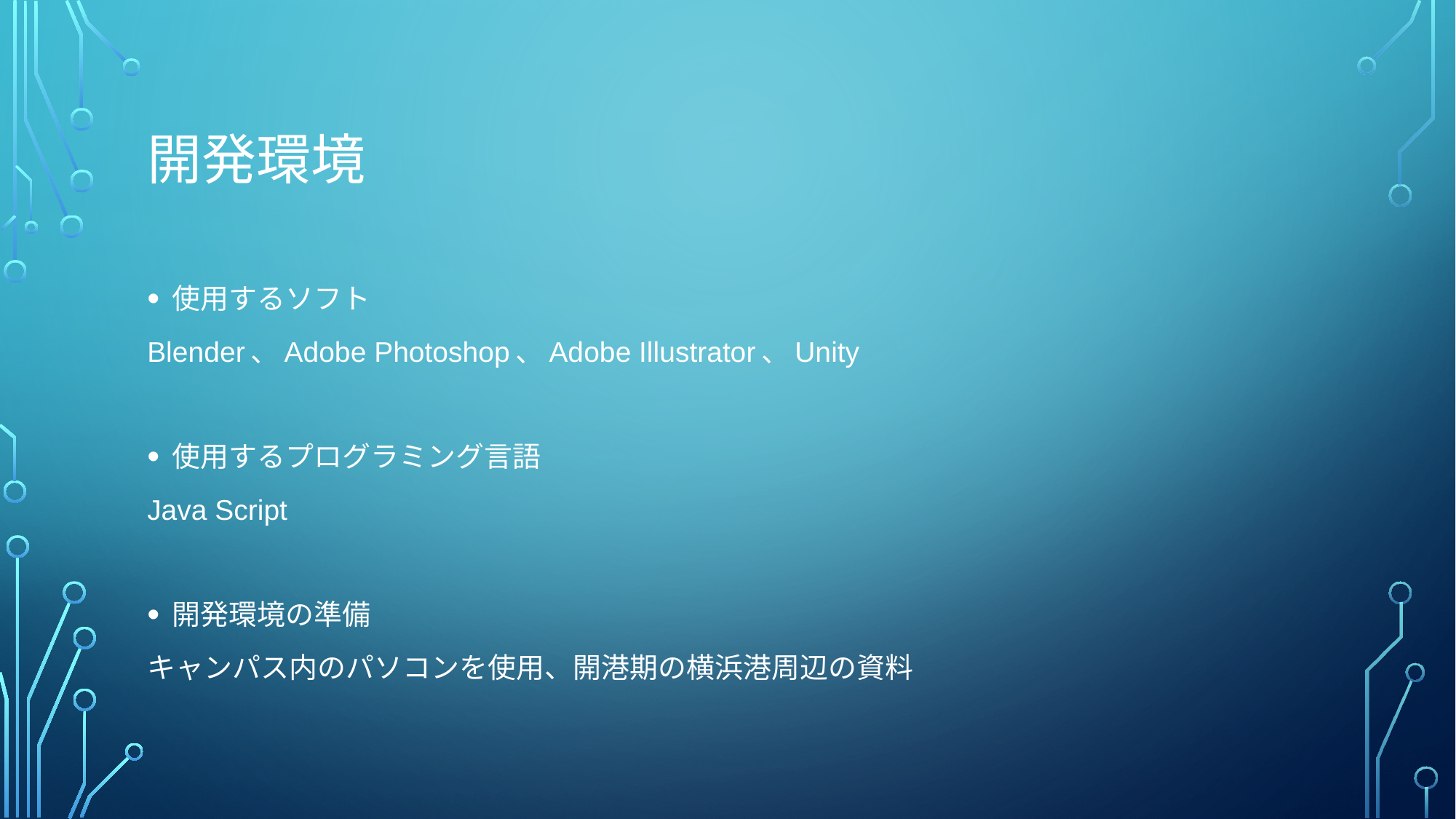

# 開発環境
使用するソフト
Blender、Adobe Photoshop、Adobe Illustrator、Unity

使用するプログラミング言語
Java Script

開発環境の準備
キャンパス内のパソコンを使用、開港期の横浜港周辺の資料